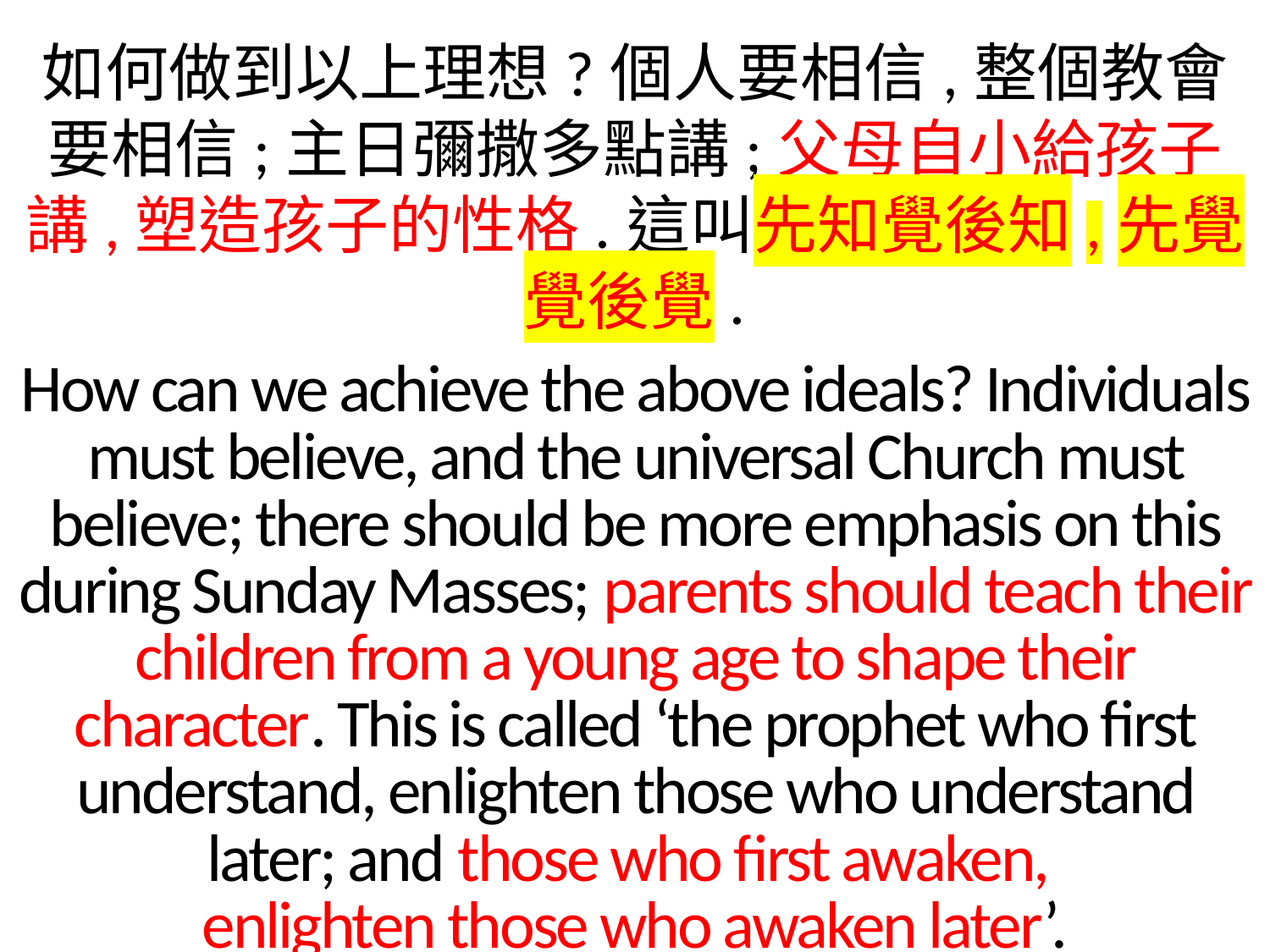

如何做到以上理想?個人要相信,整個教會要相信;主日彌撒多點講;父母自小給孩子講,塑造孩子的性格.這叫先知覺後知,先覺覺後覺.
How can we achieve the above ideals? Individuals must believe, and the universal Church must believe; there should be more emphasis on this during Sunday Masses; parents should teach their children from a young age to shape their character. This is called ‘the prophet who first understand, enlighten those who understand later; and those who first awaken,
enlighten those who awaken later’.